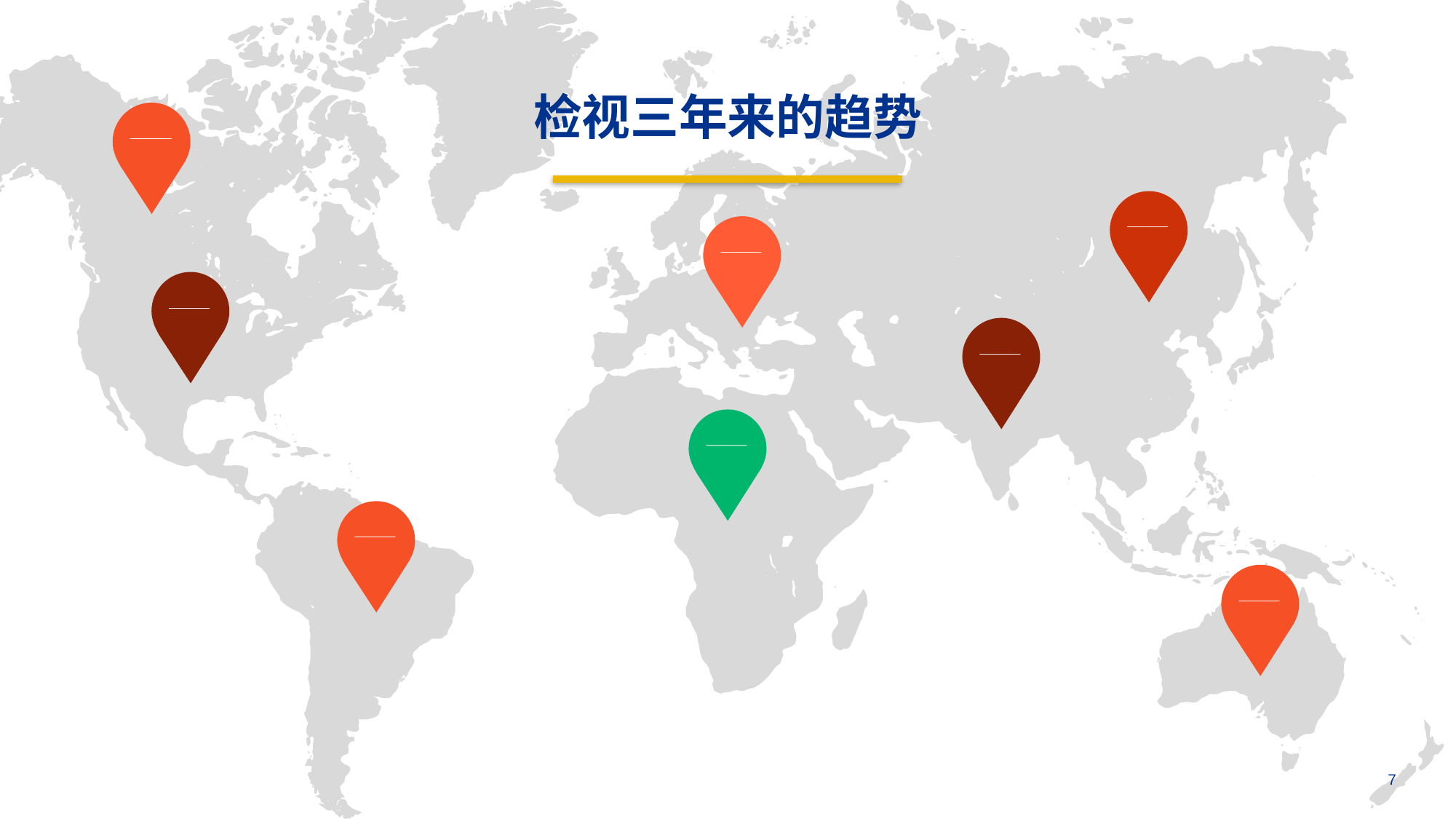

检视三年来的趋势
____

____
____
____
____
____
____
____
7